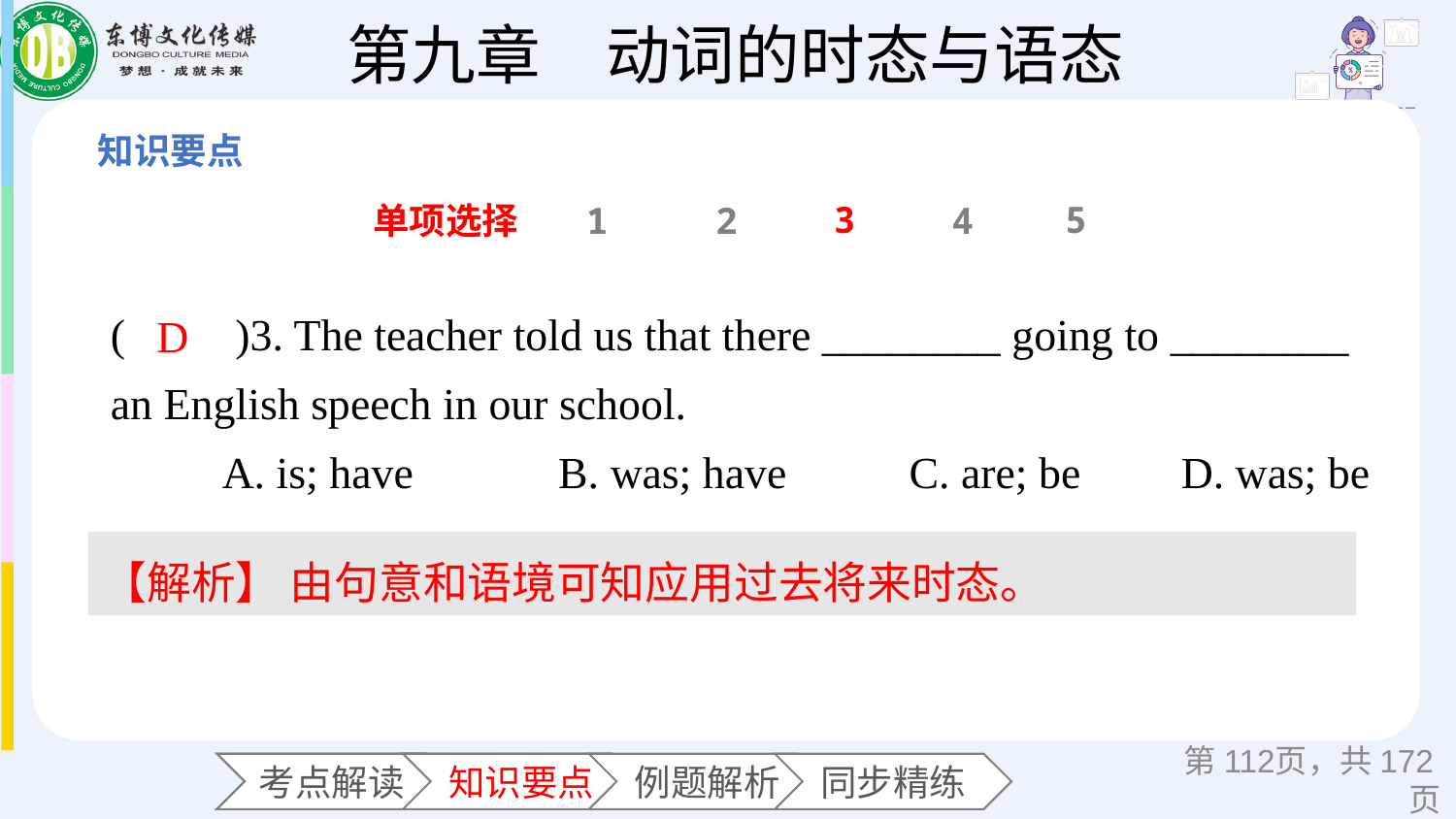

3
5
单项选择
1
2
4
(　　)3. The teacher told us that there ________ going to ________ an English speech in our school.
          A. is; have             B. was; have           C. are; be         D. was; be
D
【解析】 由句意和语境可知应用过去将来时态。
第112页，共172页